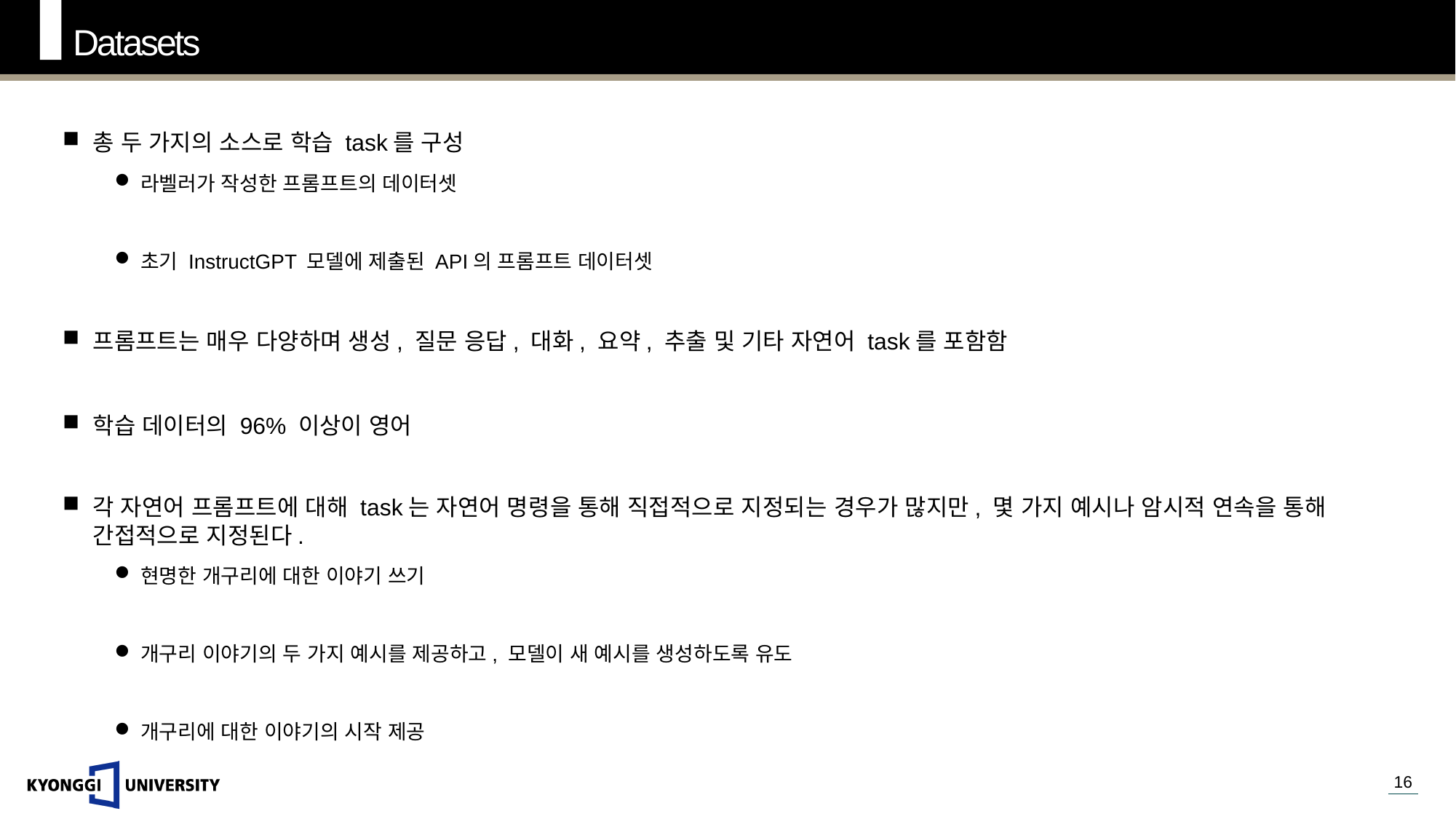

Datasets
총 두 가지의 소스로 학습 task를 구성
라벨러가 작성한 프롬프트의 데이터셋

초기 InstructGPT 모델에 제출된 API의 프롬프트 데이터셋

프롬프트는 매우 다양하며 생성, 질문 응답, 대화, 요약, 추출 및 기타 자연어 task를 포함함

학습 데이터의 96% 이상이 영어

각 자연어 프롬프트에 대해 task는 자연어 명령을 통해 직접적으로 지정되는 경우가 많지만, 몇 가지 예시나 암시적 연속을 통해 간접적으로 지정된다.
현명한 개구리에 대한 이야기 쓰기

개구리 이야기의 두 가지 예시를 제공하고, 모델이 새 예시를 생성하도록 유도

개구리에 대한 이야기의 시작 제공